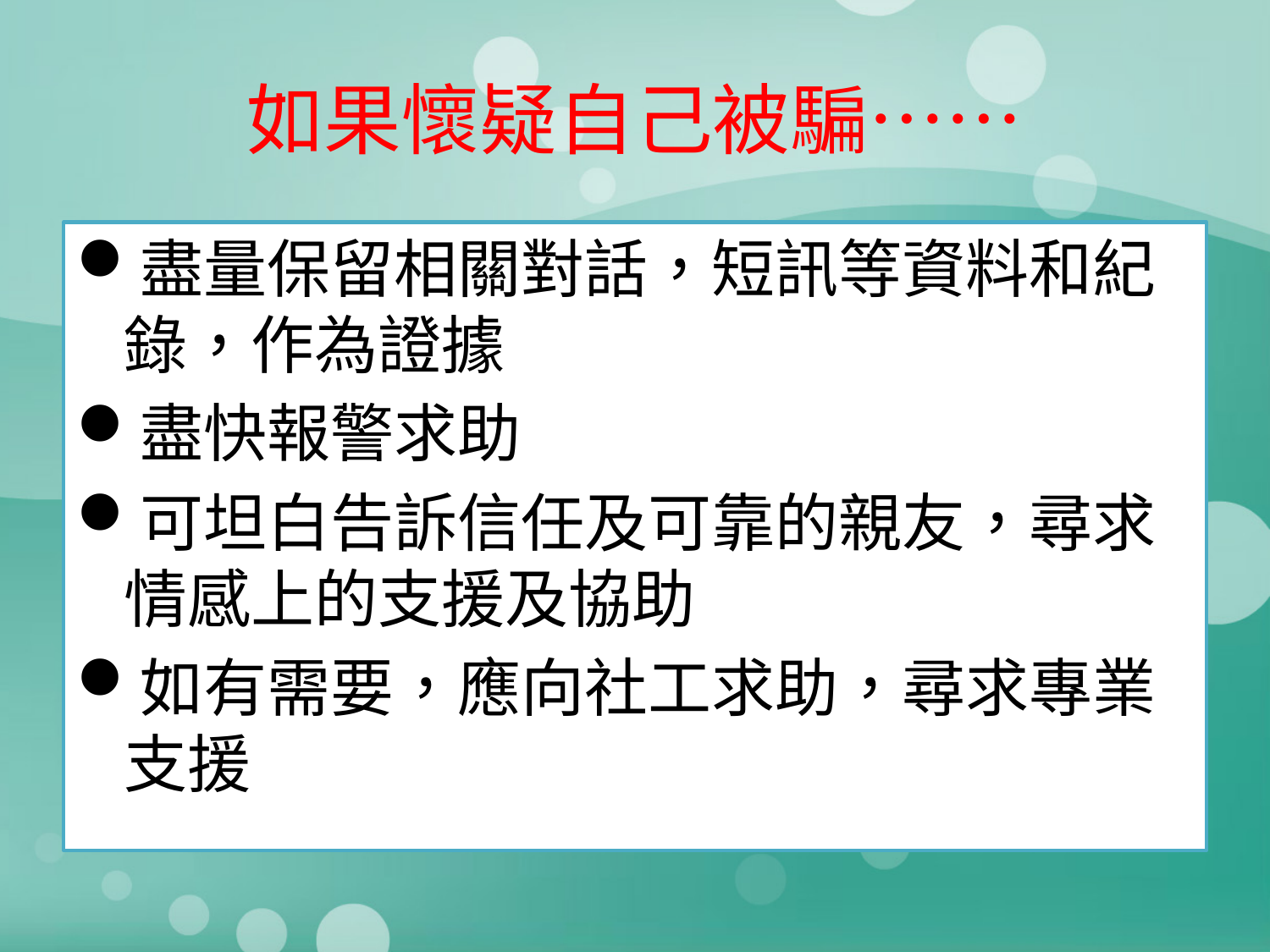

# 如果懷疑自己被騙……
盡量保留相關對話，短訊等資料和紀錄，作為證據
盡快報警求助
可坦白告訴信任及可靠的親友，尋求情感上的支援及協助
如有需要，應向社工求助，尋求專業支援